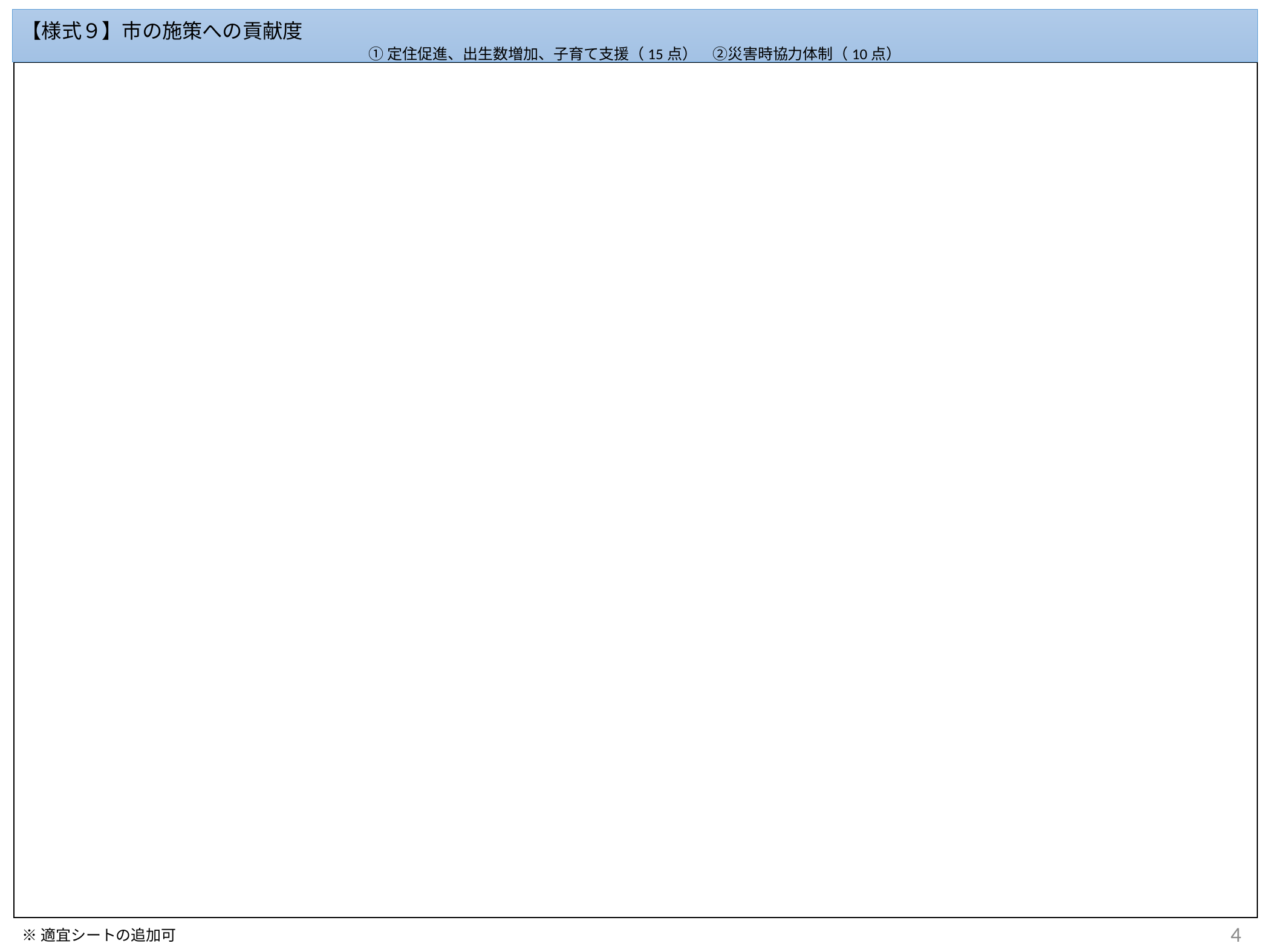

【様式９】市の施策への貢献度
①定住促進、出生数増加、子育て支援（15点）　②災害時協力体制（10点）

4
※適宜シートの追加可